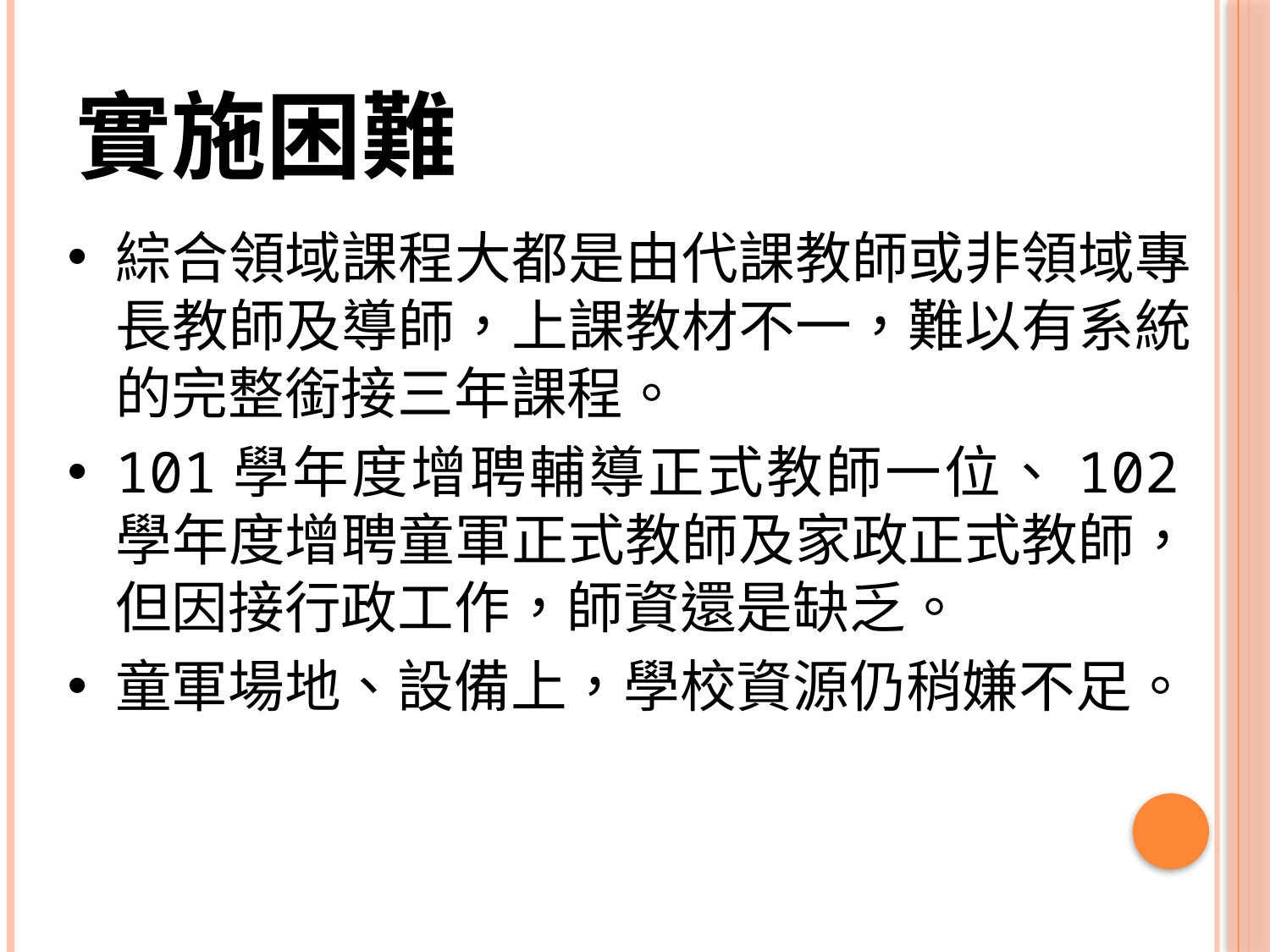

# 實施困難
綜合領域課程大都是由代課教師或非領域專長教師及導師，上課教材不一，難以有系統的完整銜接三年課程。
101學年度增聘輔導正式教師一位、102學年度增聘童軍正式教師及家政正式教師，但因接行政工作，師資還是缺乏。
童軍場地、設備上，學校資源仍稍嫌不足。